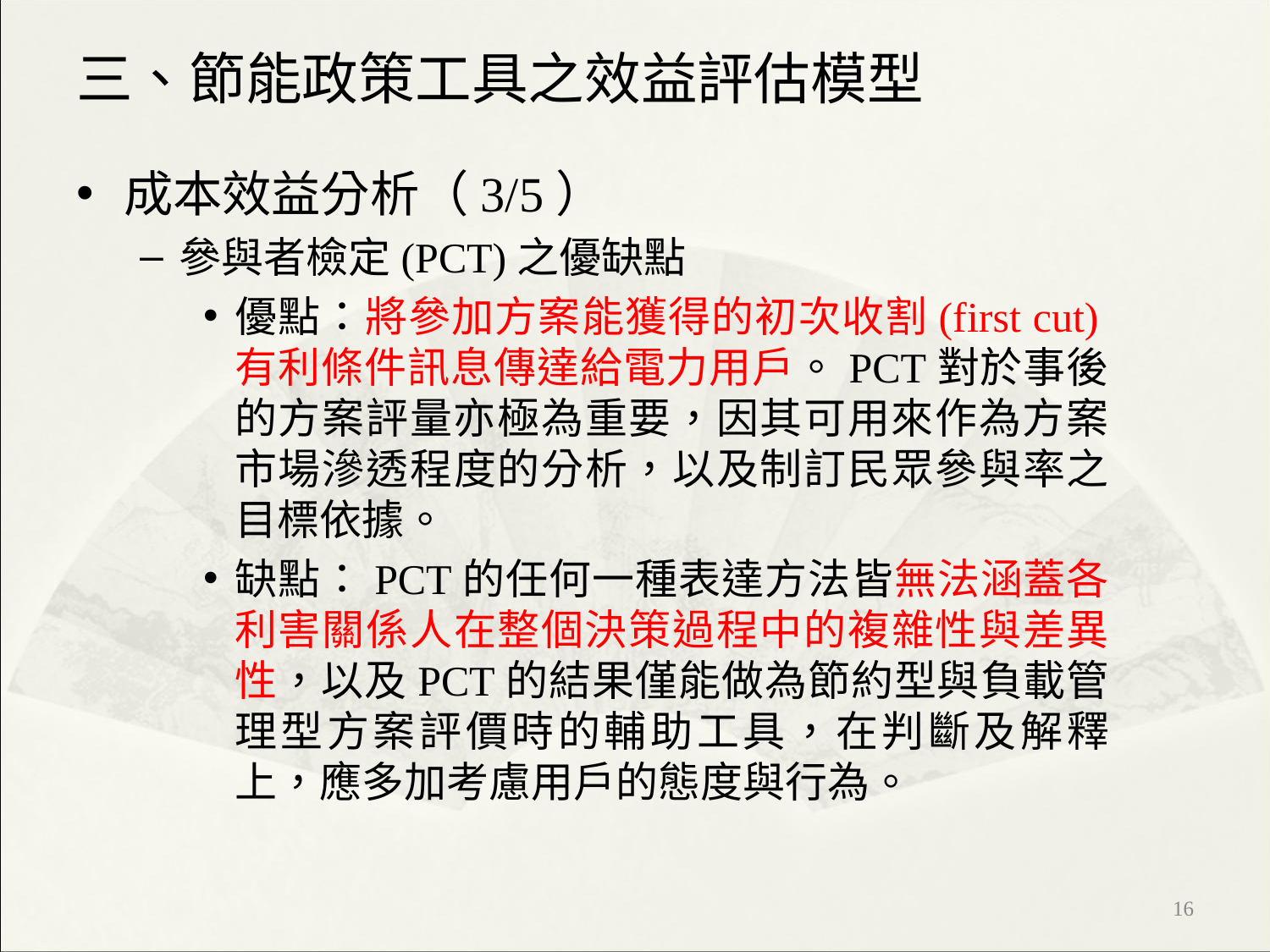

# 三、節能政策工具之效益評估模型
成本效益分析（3/5）
參與者檢定(PCT)之優缺點
優點：將參加方案能獲得的初次收割(first cut)有利條件訊息傳達給電力用戶。PCT對於事後的方案評量亦極為重要，因其可用來作為方案市場滲透程度的分析，以及制訂民眾參與率之目標依據。
缺點：PCT的任何一種表達方法皆無法涵蓋各利害關係人在整個決策過程中的複雜性與差異性，以及PCT的結果僅能做為節約型與負載管理型方案評價時的輔助工具，在判斷及解釋上，應多加考慮用戶的態度與行為。

16